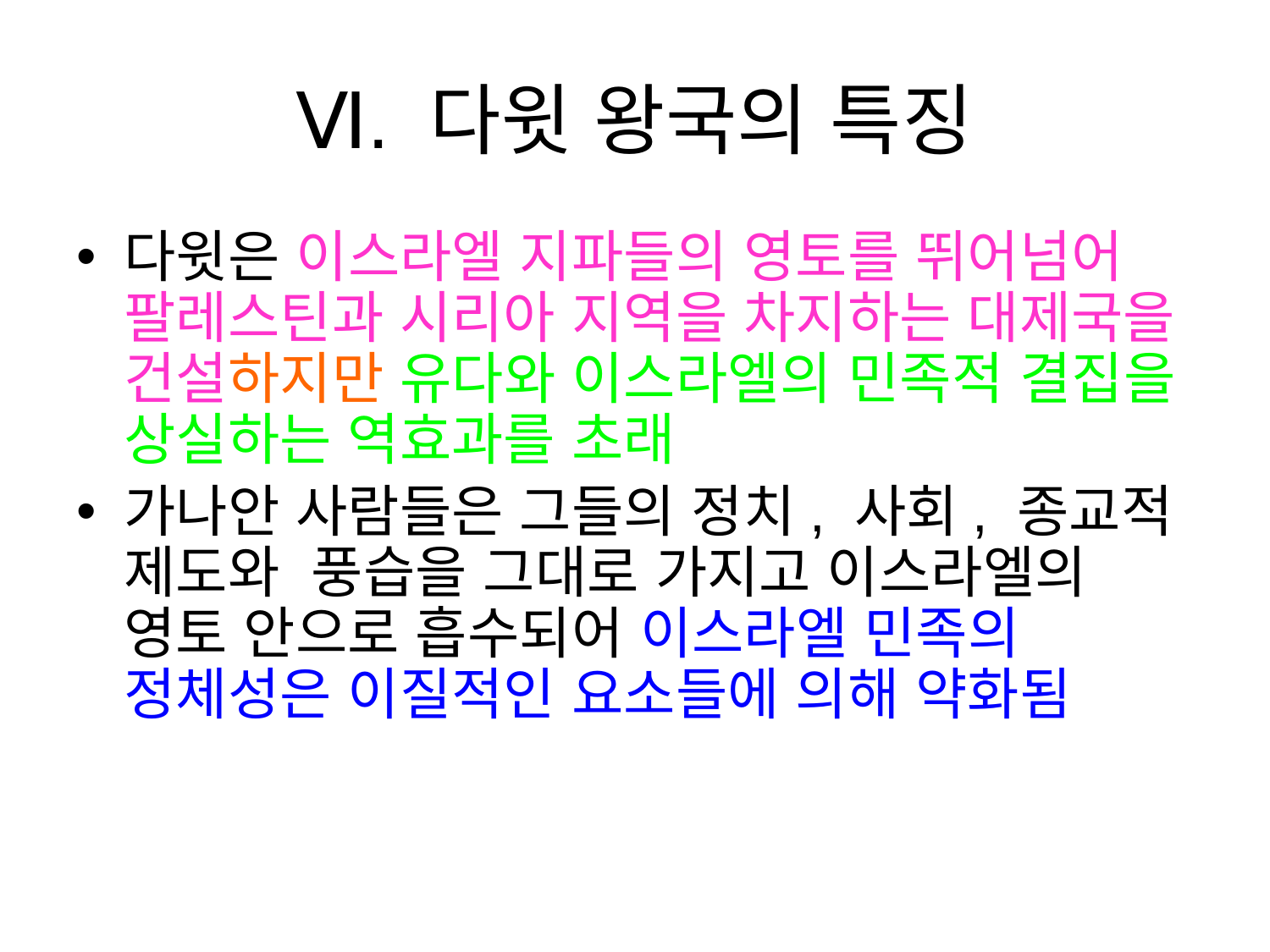

# Ⅵ. 다윗 왕국의 특징
다윗은 이스라엘 지파들의 영토를 뛰어넘어 팔레스틴과 시리아 지역을 차지하는 대제국을 건설하지만 유다와 이스라엘의 민족적 결집을 상실하는 역효과를 초래
가나안 사람들은 그들의 정치, 사회, 종교적 제도와  풍습을 그대로 가지고 이스라엘의 영토 안으로 흡수되어 이스라엘 민족의 정체성은 이질적인 요소들에 의해 약화됨